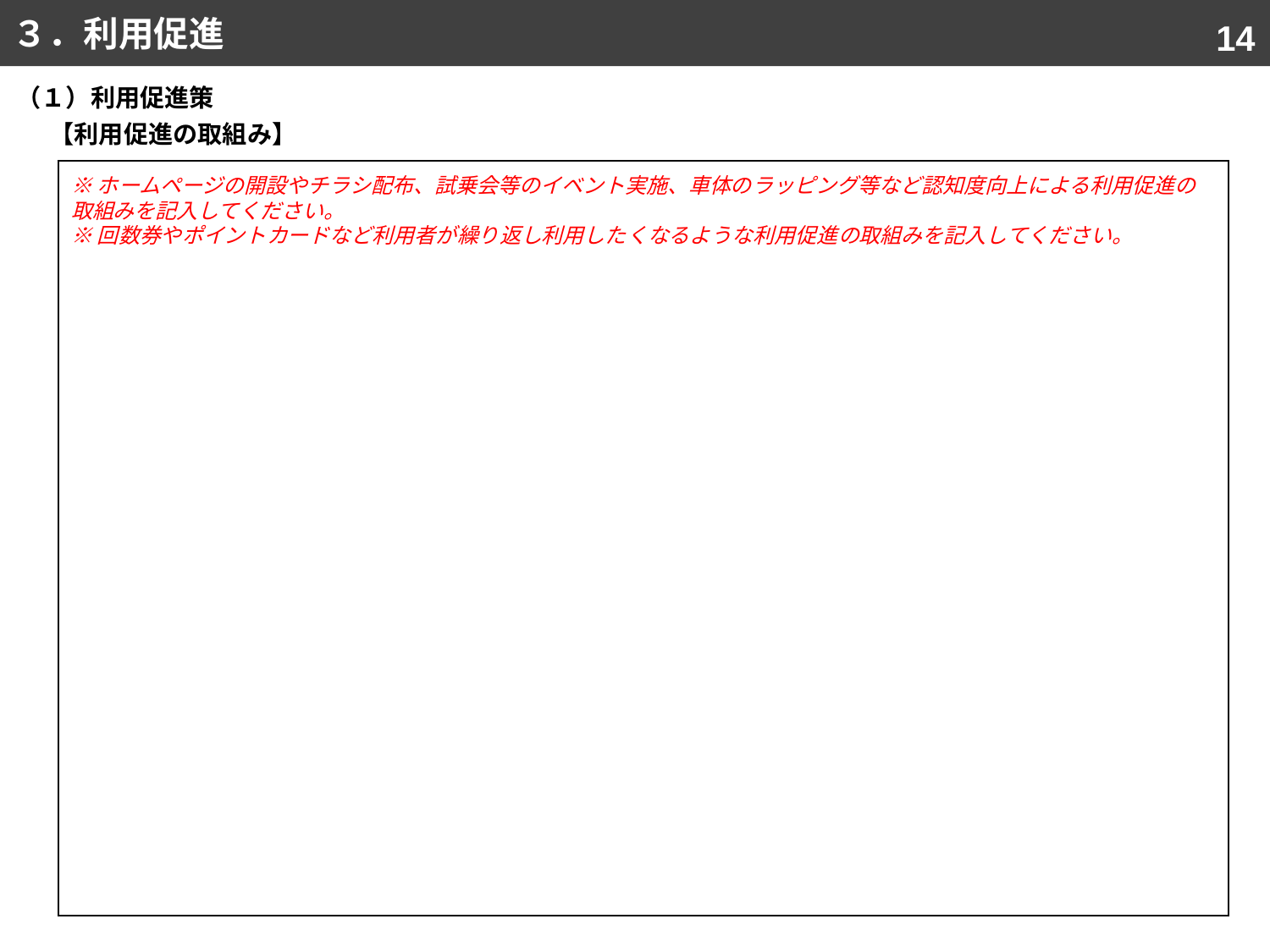

３．利用促進
14
（１）利用促進策
【利用促進の取組み】
|  |
| --- |
※ホームページの開設やチラシ配布、試乗会等のイベント実施、車体のラッピング等など認知度向上による利用促進の取組みを記入してください。
※回数券やポイントカードなど利用者が繰り返し利用したくなるような利用促進の取組みを記入してください。